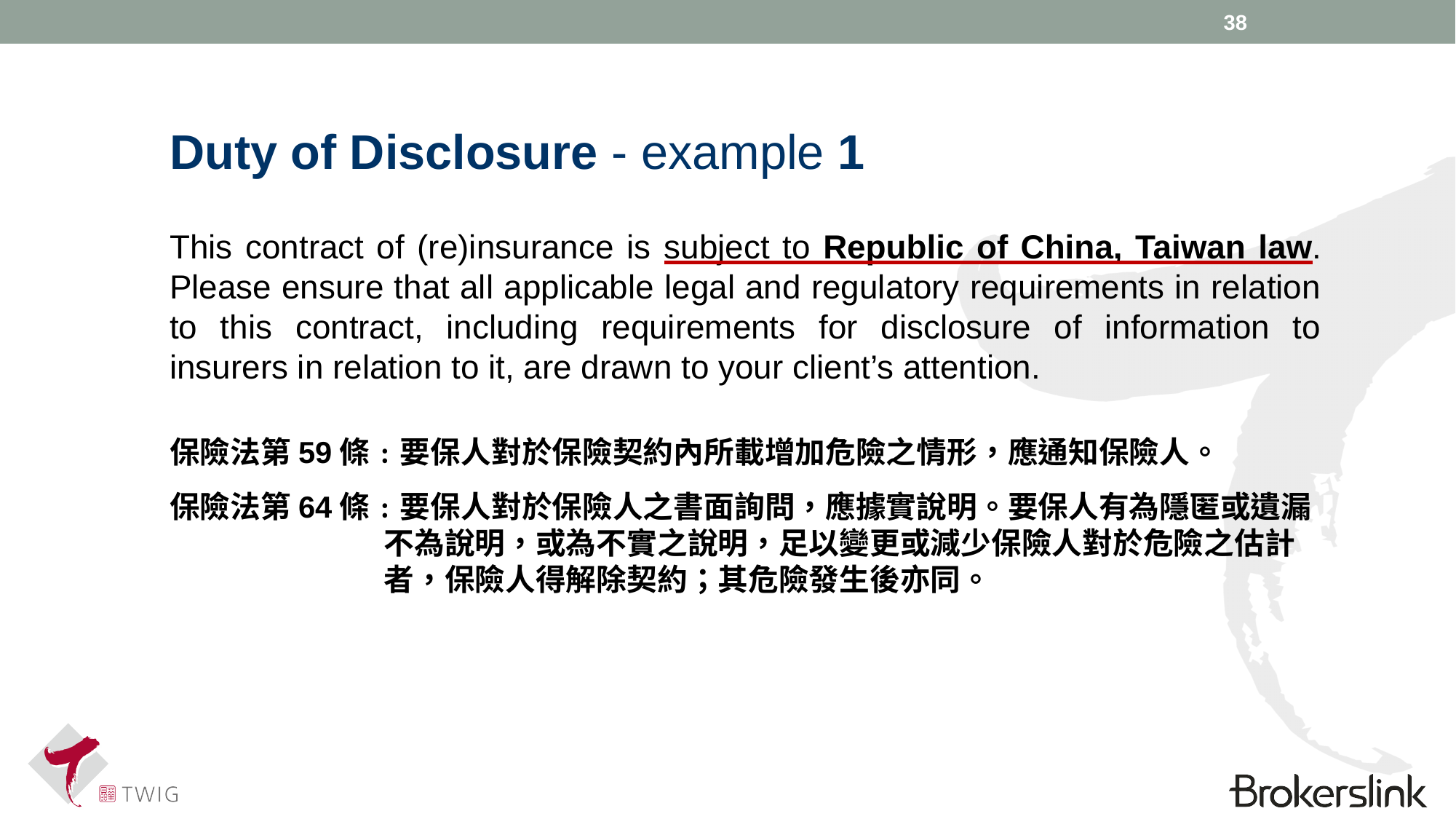

38
Duty of Disclosure - example 1
This contract of (re)insurance is subject to Republic of China, Taiwan law. Please ensure that all applicable legal and regulatory requirements in relation to this contract, including requirements for disclosure of information to insurers in relation to it, are drawn to your client’s attention.
保險法第59條﹕要保人對於保險契約內所載增加危險之情形，應通知保險人。
保險法第64條﹕要保人對於保險人之書面詢問，應據實說明。要保人有為隱匿或遺漏不為說明，或為不實之說明，足以變更或減少保險人對於危險之估計者，保險人得解除契約；其危險發生後亦同。